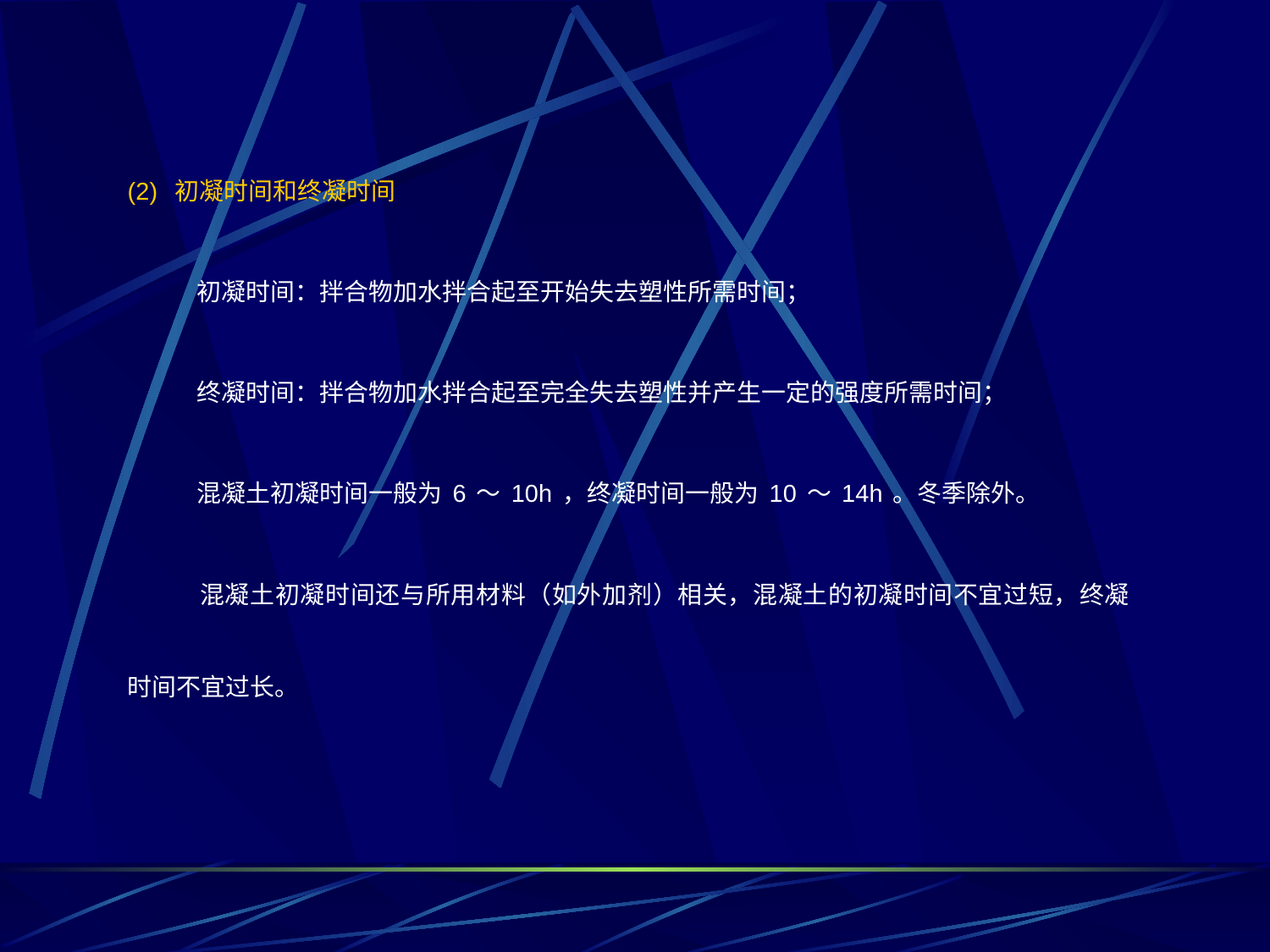

(2) 初凝时间和终凝时间
    初凝时间：拌合物加水拌合起至开始失去塑性所需时间；
    终凝时间：拌合物加水拌合起至完全失去塑性并产生一定的强度所需时间；
    混凝土初凝时间一般为6～10h，终凝时间一般为10～14h。冬季除外。
    混凝土初凝时间还与所用材料（如外加剂）相关，混凝土的初凝时间不宜过短，终凝时间不宜过长。